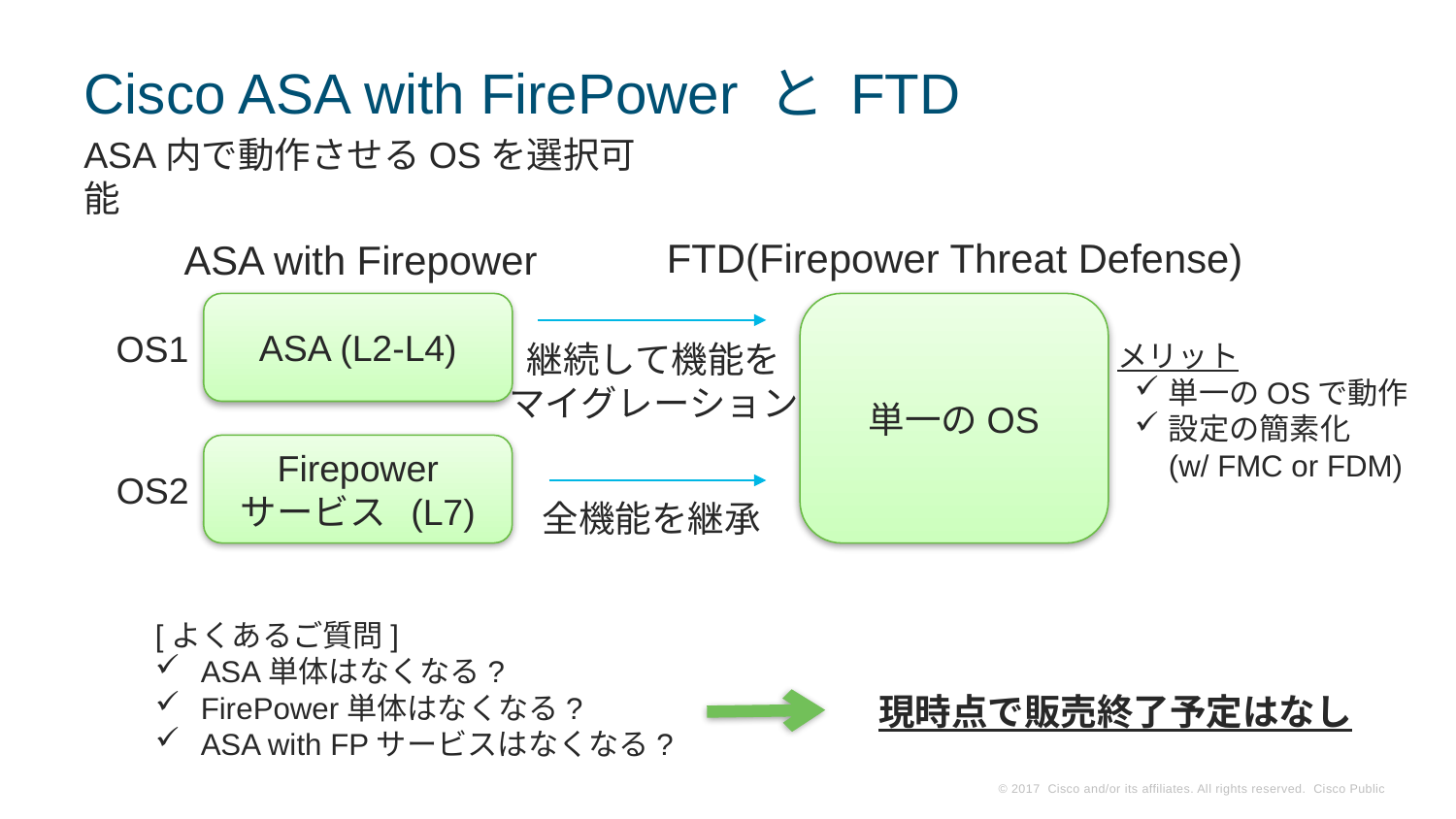

# Cisco ASA with FirePower と FTD
ASA内で動作させるOSを選択可能
FTD(Firepower Threat Defense)
ASA with Firepower
ASA (L2-L4)
単一のOS
OS1
継続して機能を
マイグレーション
メリット
単一のOSで動作
設定の簡素化
(w/ FMC or FDM)
Firepower
サービス  (L7)
OS2
全機能を継承
[よくあるご質問]
ASA単体はなくなる?
FirePower単体はなくなる?
ASA with FPサービスはなくなる?
現時点で販売終了予定はなし